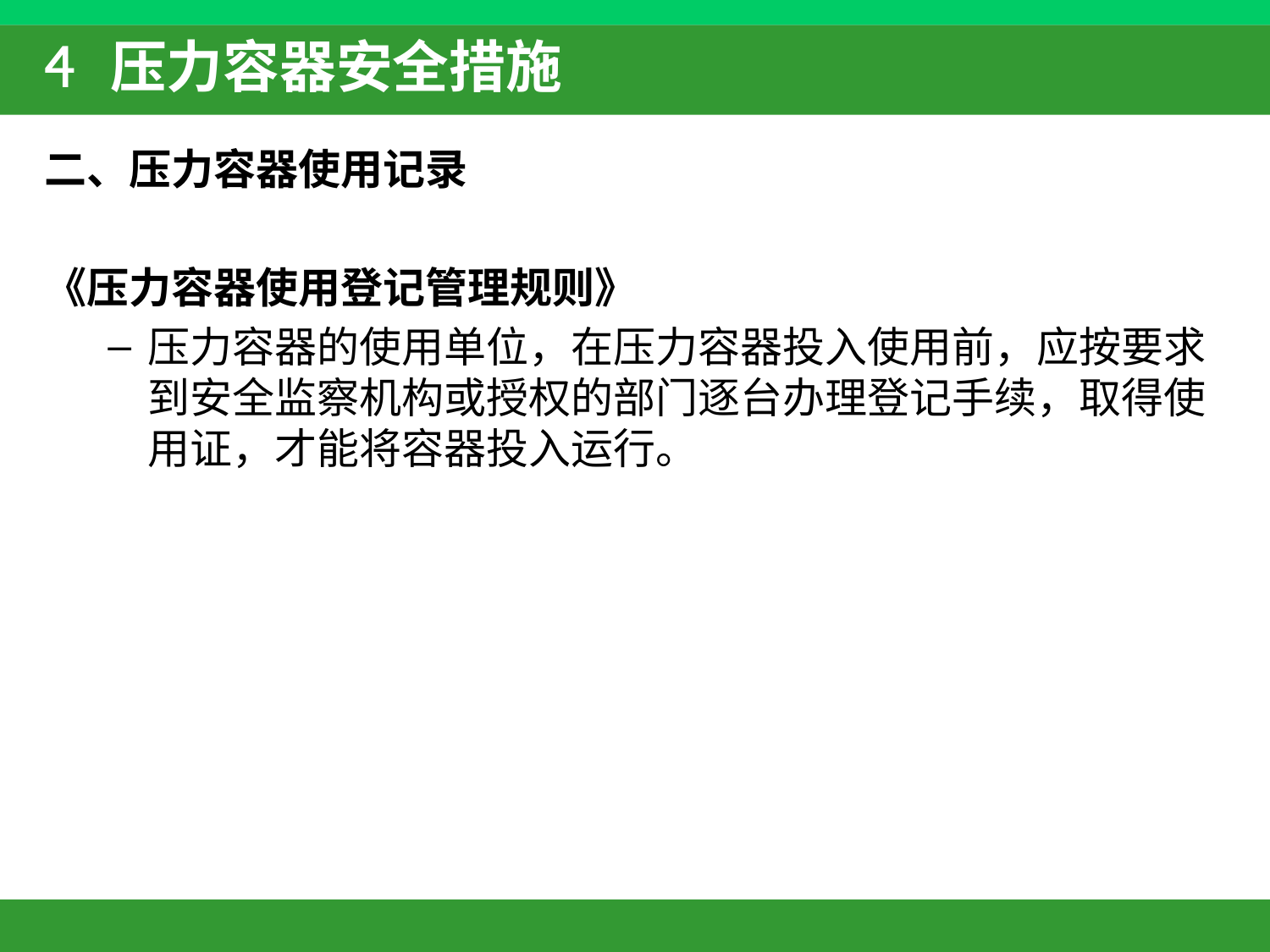

# 4 压力容器安全措施
二、压力容器使用记录

《压力容器使用登记管理规则》
压力容器的使用单位，在压力容器投入使用前，应按要求到安全监察机构或授权的部门逐台办理登记手续，取得使用证，才能将容器投入运行。